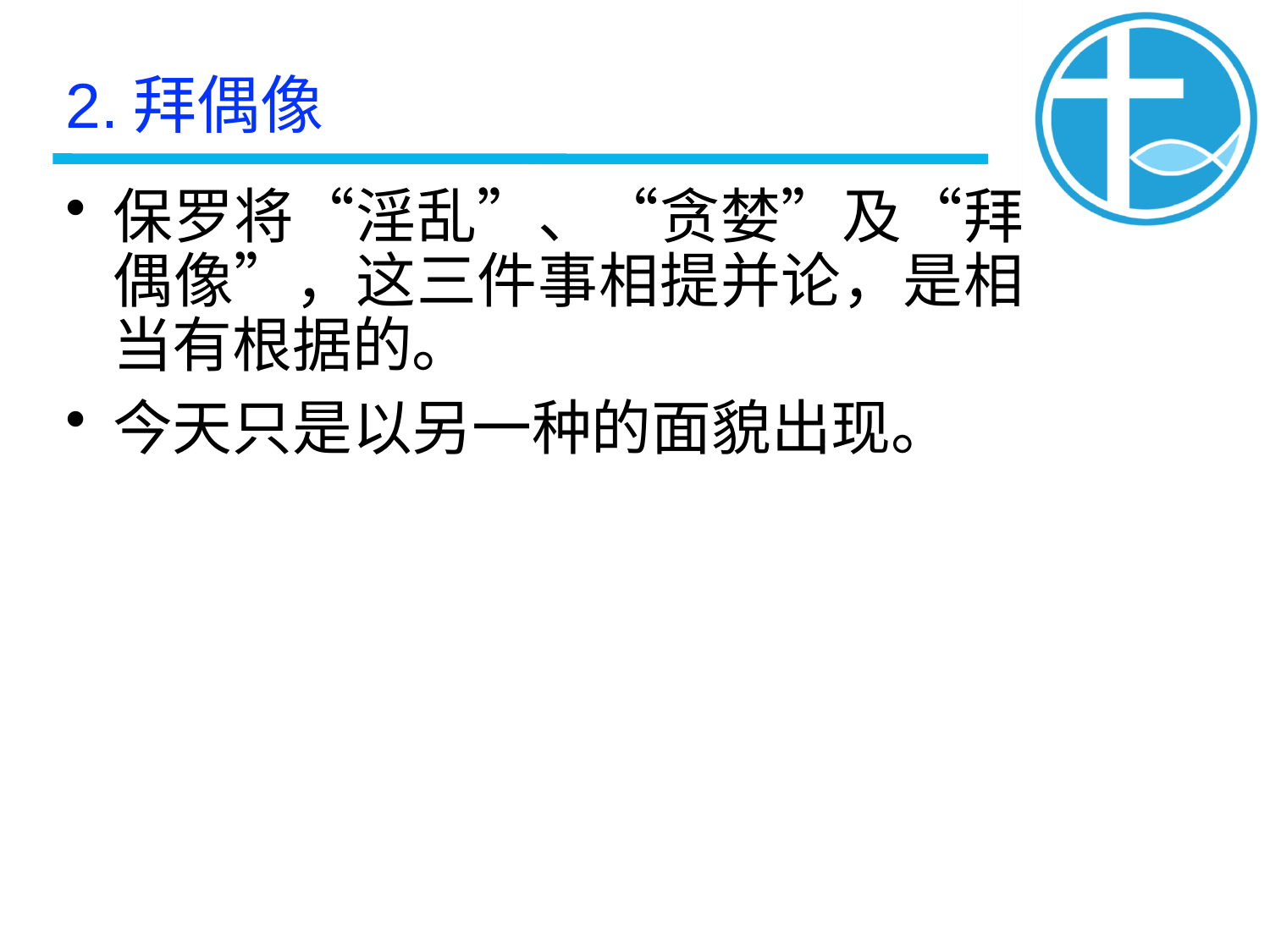

2.拜偶像
保罗将“淫乱”、“贪婪”及“拜偶像”，这三件事相提并论，是相当有根据的。
今天只是以另一种的面貌出现。